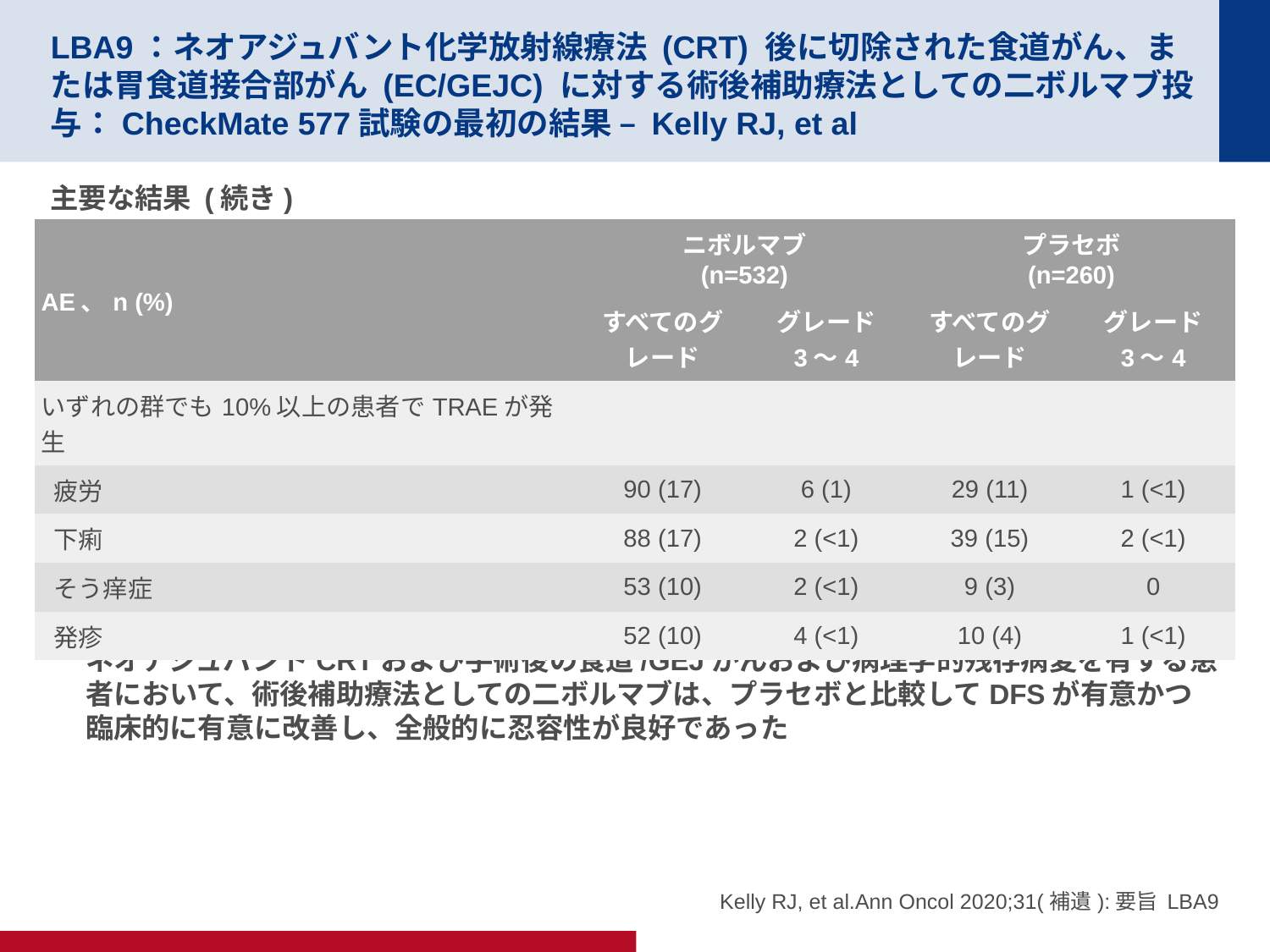

# LBA9：ネオアジュバント化学放射線療法 (CRT) 後に切除された食道がん、または胃食道接合部がん (EC/GEJC) に対する術後補助療法としての二ボルマブ投与：CheckMate 577試験の最初の結果 – Kelly RJ, et al
主要な結果 (続き)
結論
ネオアジュバントCRTおよび手術後の食道/GEJがんおよび病理学的残存病変を有する患者において、術後補助療法としての二ボルマブは、プラセボと比較してDFSが有意かつ臨床的に有意に改善し、全般的に忍容性が良好であった
| AE、n (%) | ニボルマブ (n=532) |  | プラセボ (n=260) |  |
| --- | --- | --- | --- | --- |
|  | すべてのグレード | グレード 3～4 | すべてのグレード | グレード 3～4 |
| いずれの群でも10%以上の患者でTRAEが発生 |  |  |  |  |
| 疲労 | 90 (17) | 6 (1) | 29 (11) | 1 (<1) |
| 下痢 | 88 (17) | 2 (<1) | 39 (15) | 2 (<1) |
| そう痒症 | 53 (10) | 2 (<1) | 9 (3) | 0 |
| 発疹 | 52 (10) | 4 (<1) | 10 (4) | 1 (<1) |
Kelly RJ, et al.Ann Oncol 2020;31(補遺):要旨 LBA9